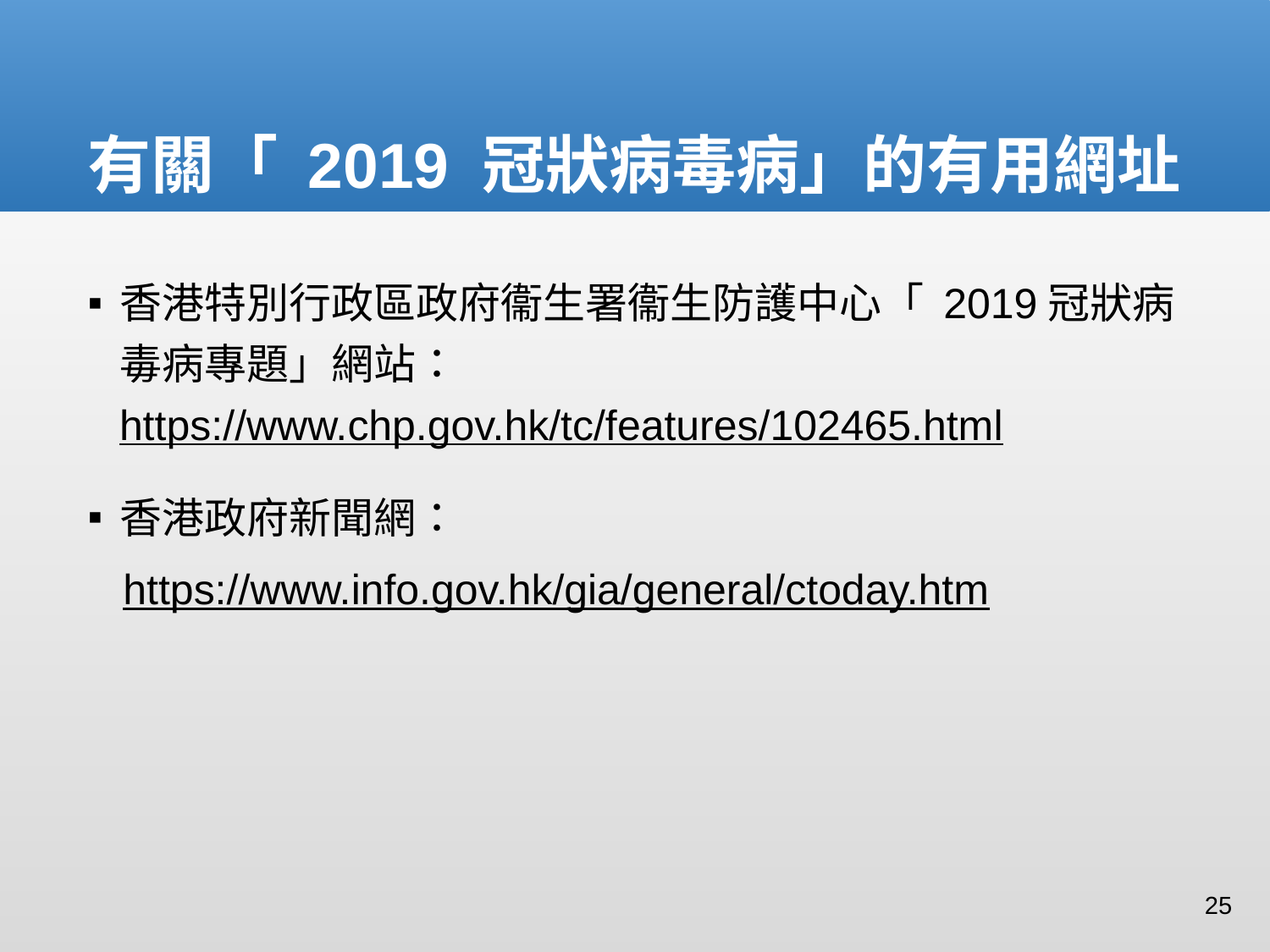

# 有關「 2019 冠狀病毒病」的有用網址
香港特別行政區政府衞生署衞生防護中心「 2019冠狀病毒病專題」網站： https://www.chp.gov.hk/tc/features/102465.html
香港政府新聞網：
   https://www.info.gov.hk/gia/general/ctoday.htm

25